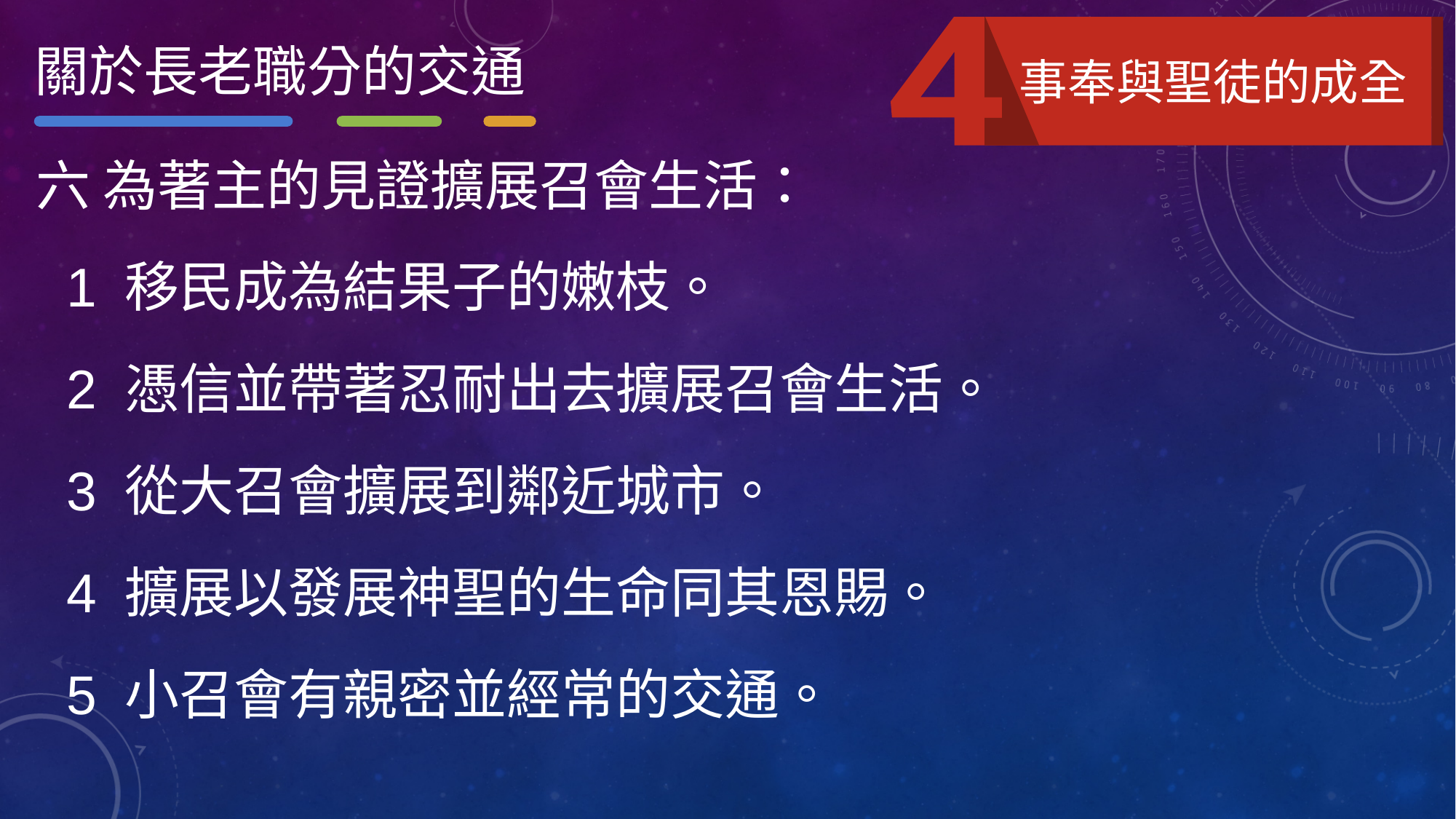

關於長老職分的交通
事奉與聖徒的成全

六 為著主的見證擴展召會生活：
  1 移民成為結果子的嫩枝。
  2 憑信並帶著忍耐出去擴展召會生活。
  3 從大召會擴展到鄰近城市。
  4 擴展以發展神聖的生命同其恩賜。
  5 小召會有親密並經常的交通。